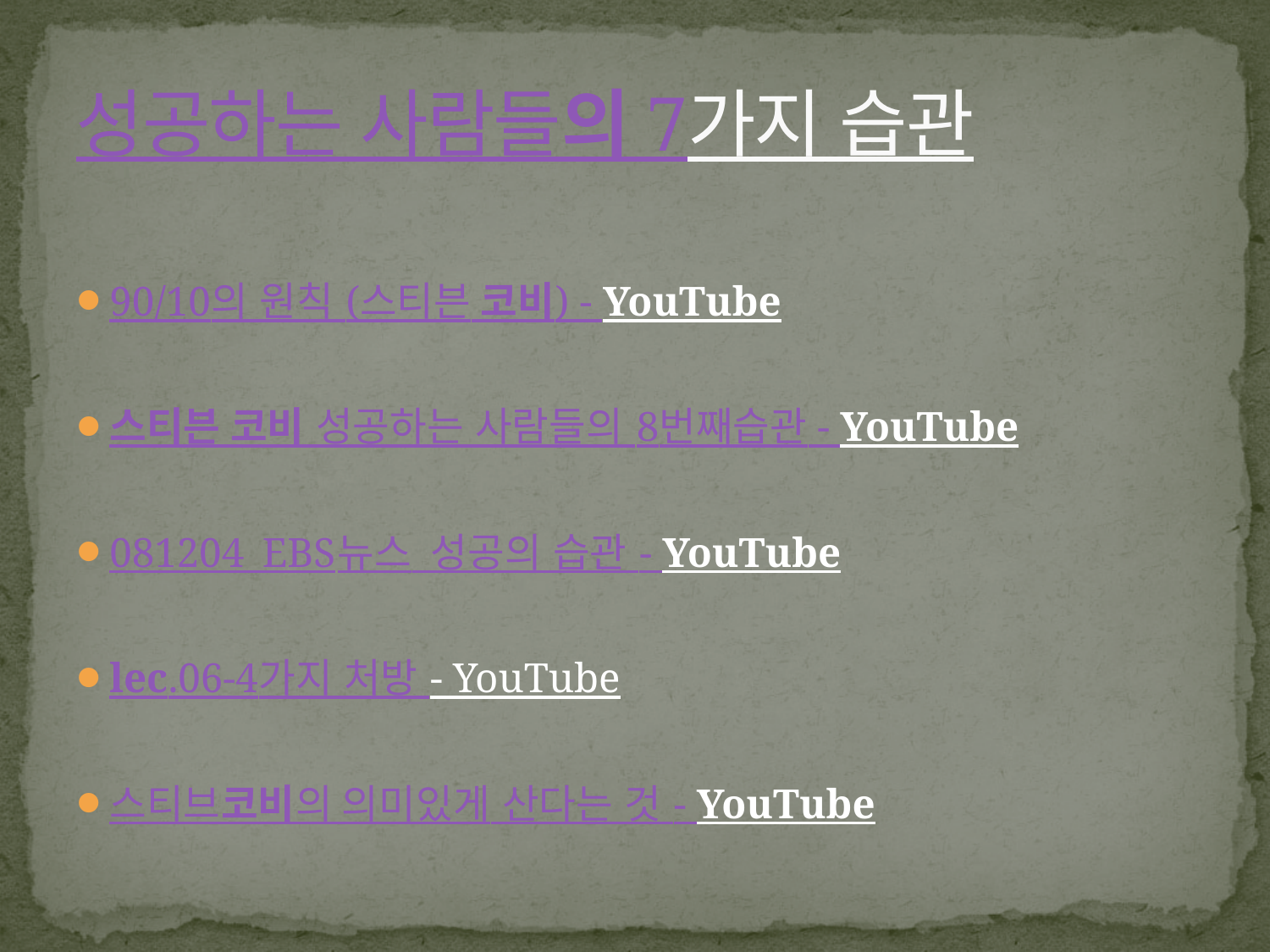

# 성공하는 사람들의 7가지 습관

90/10의 원칙 (스티븐 코비) - YouTube

스티븐 코비 성공하는 사람들의 8번째습관 - YouTube

081204_EBS뉴스_성공의 습관 - YouTube

lec.06-4가지 처방 - YouTube

스티브코비의 의미있게 산다는 것 - YouTube